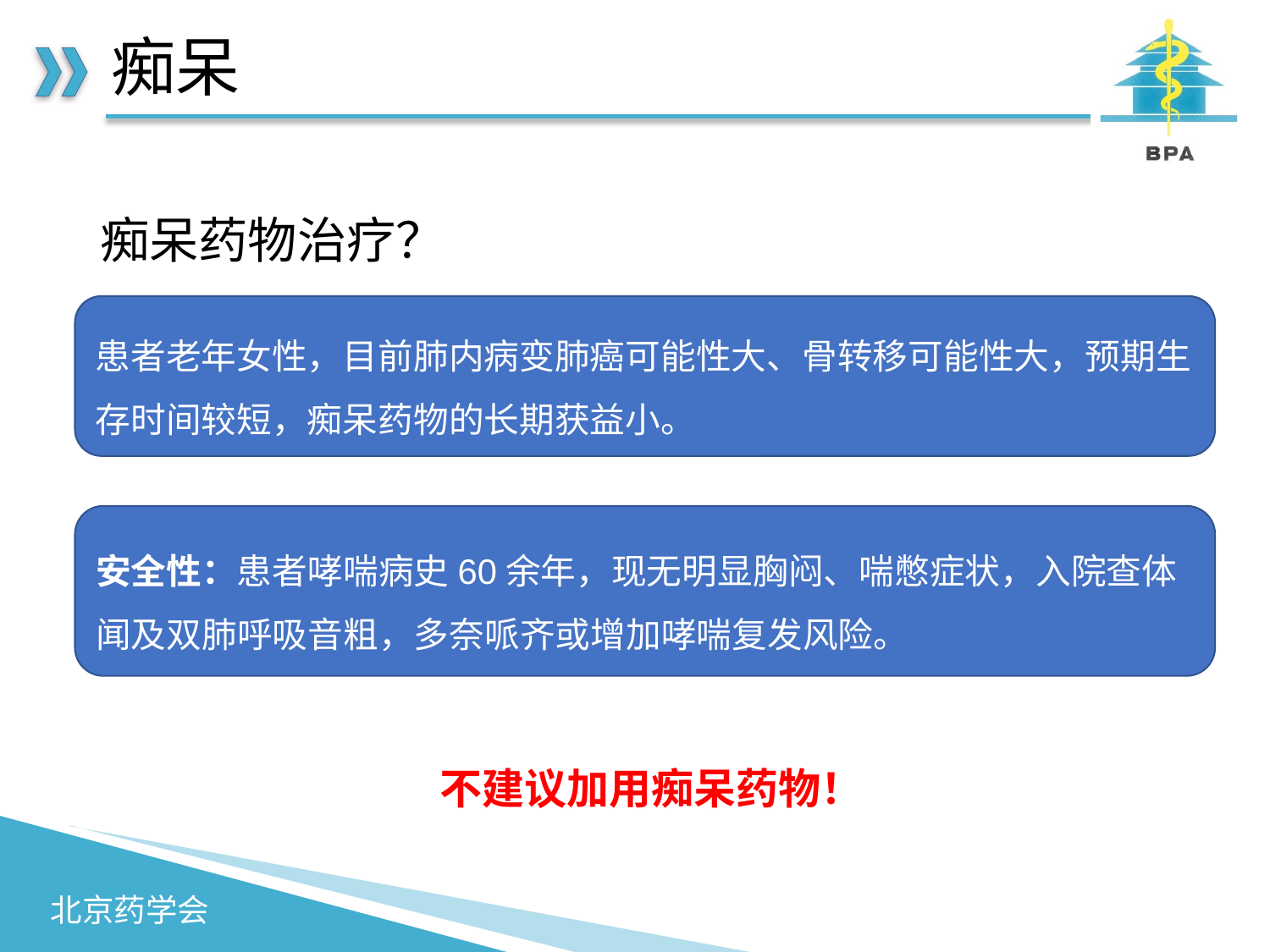

# 痴呆
痴呆药物治疗？

综上：不建议加用痴呆药物
患者老年女性，目前肺内病变肺癌可能性大、骨转移可能性大，预期生存时间较短，痴呆药物的长期获益小。
安全性：患者哮喘病史60余年，现无明显胸闷、喘憋症状，入院查体闻及双肺呼吸音粗，多奈哌齐或增加哮喘复发风险。
不建议加用痴呆药物！